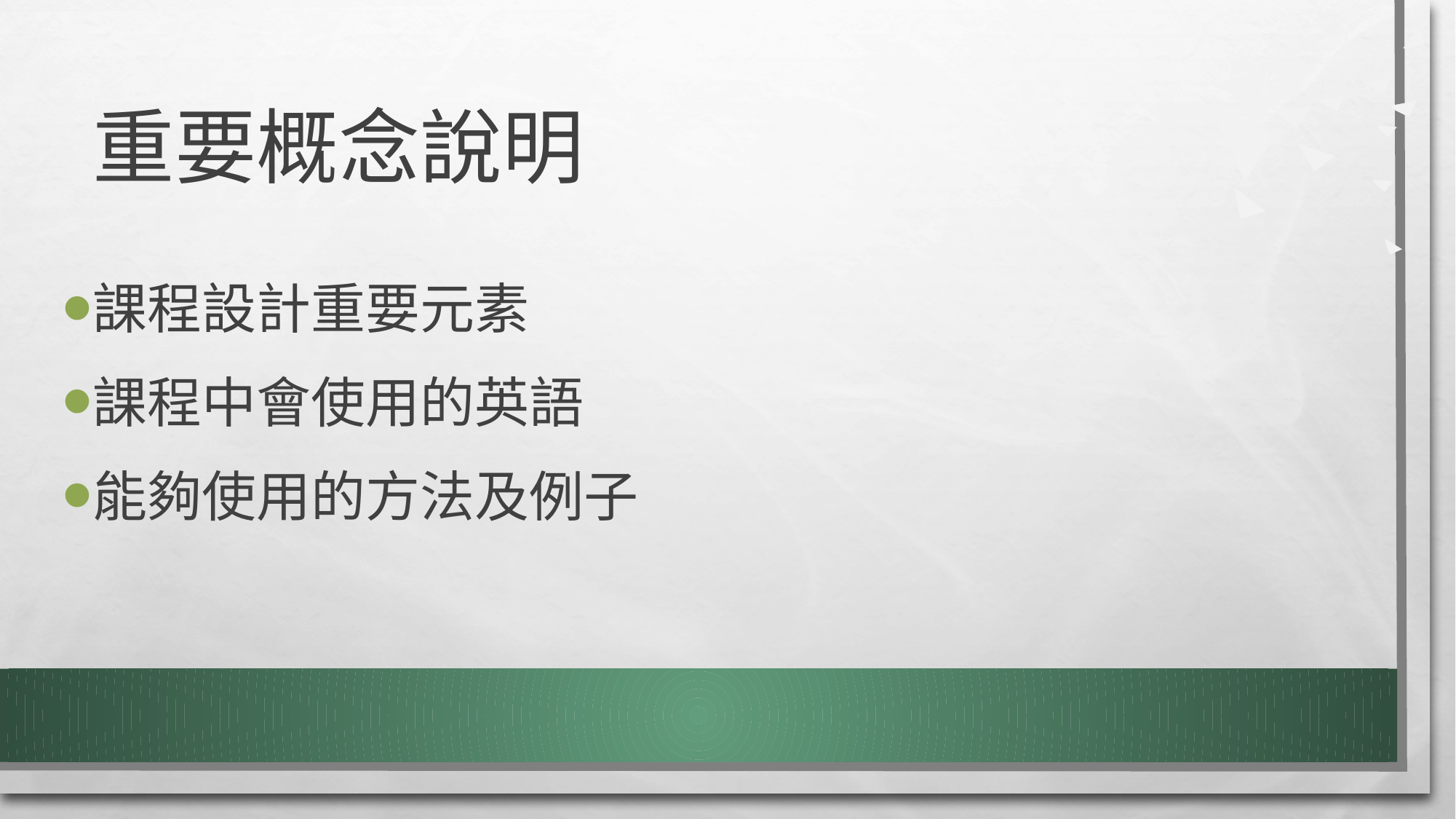

# 重要概念說明
課程設計重要元素
課程中會使用的英語
能夠使用的方法及例子